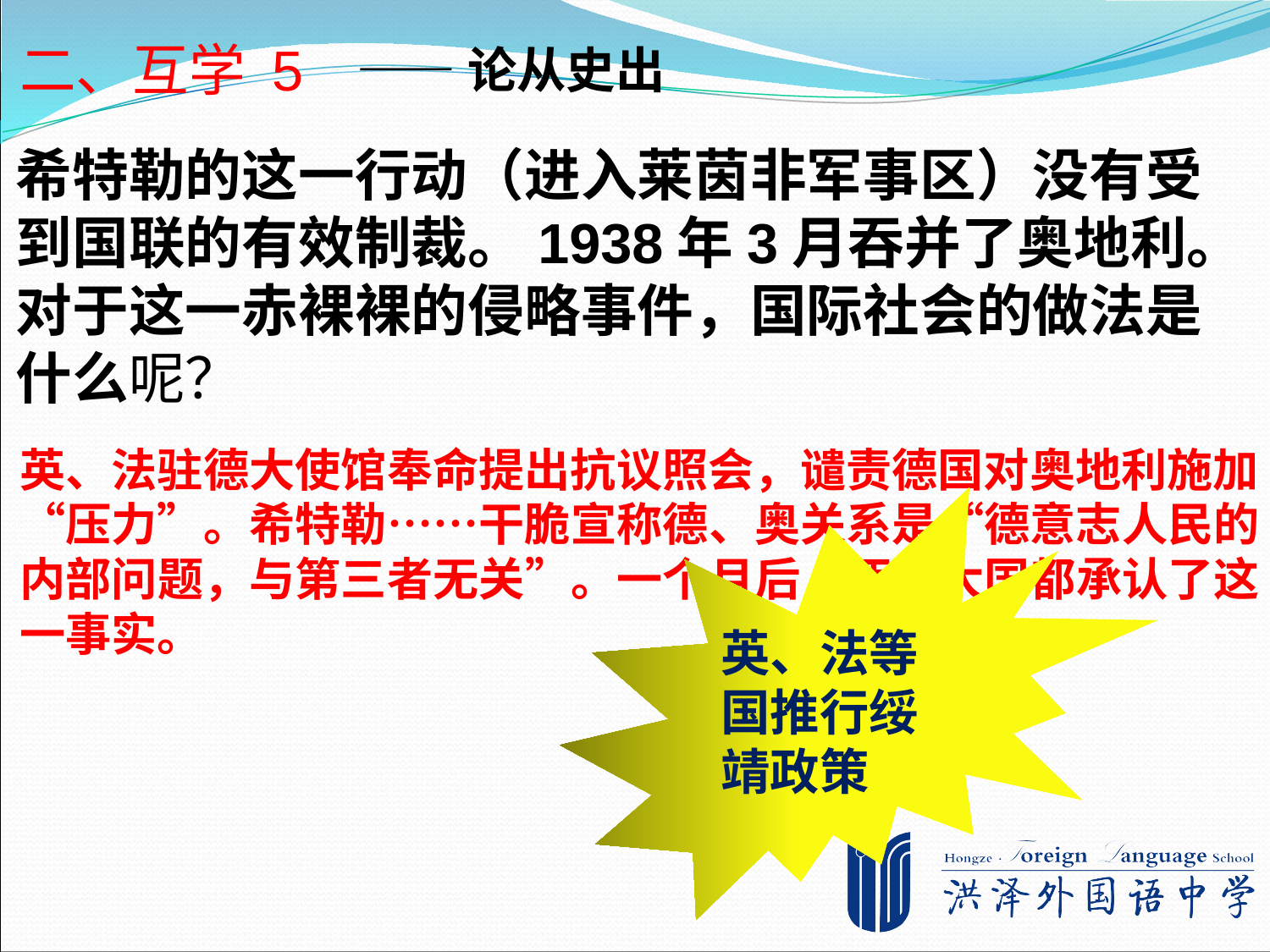

二、互学 5
——论从史出
# 希特勒的这一行动（进入莱茵非军事区）没有受到国联的有效制裁。1938年3月吞并了奥地利。对于这一赤裸裸的侵略事件，国际社会的做法是什么呢？
英、法驻德大使馆奉命提出抗议照会，谴责德国对奥地利施加“压力”。希特勒……干脆宣称德、奥关系是“德意志人民的内部问题，与第三者无关”。一个月后，西方大国都承认了这一事实。
英、法等国推行绥靖政策